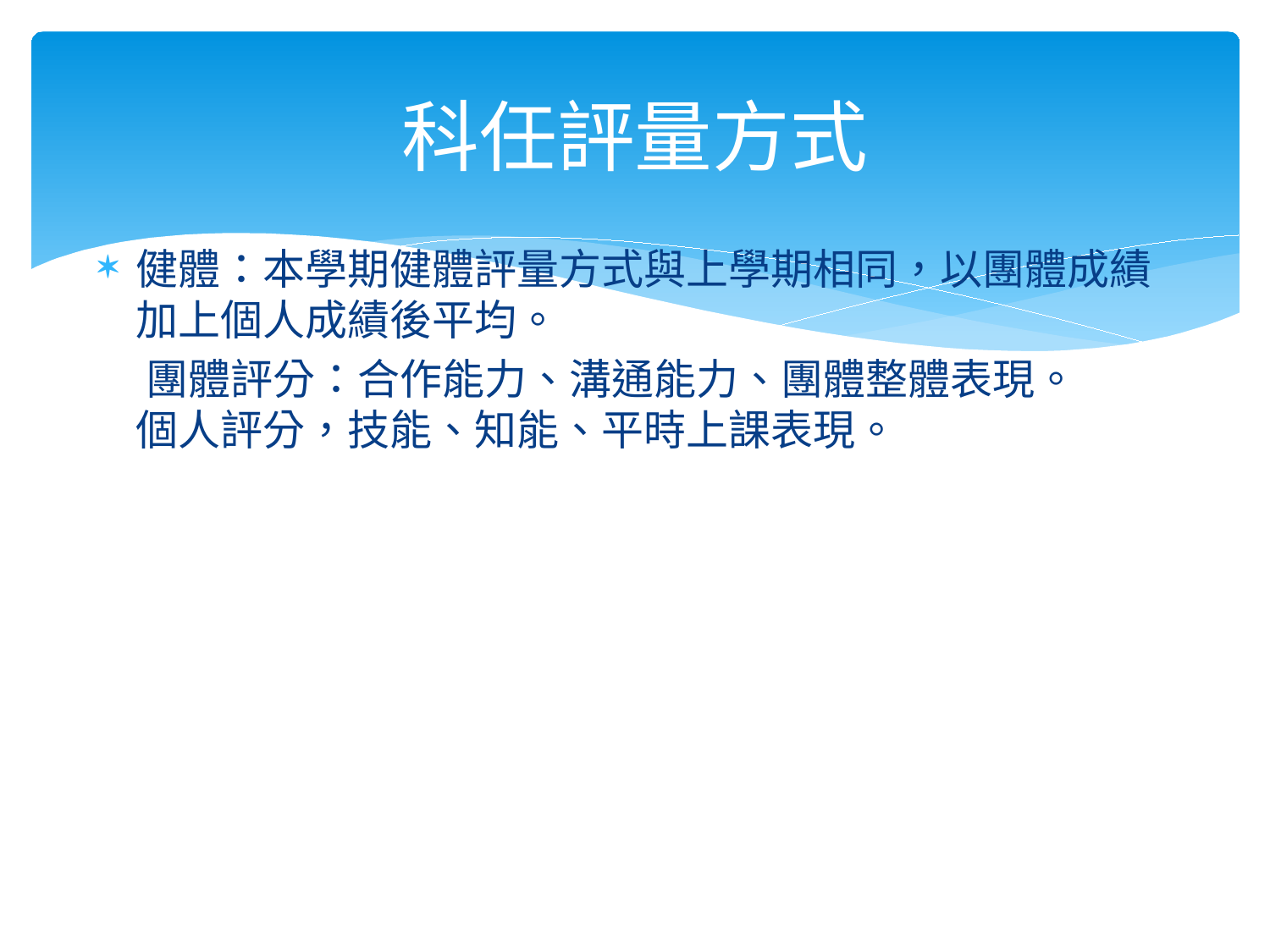

# 科任評量方式
健體：本學期健體評量方式與上學期相同，以團體成績加上個人成績後平均。
    團體評分：合作能力、溝通能力、團體整體表現。
    個人評分，技能、知能、平時上課表現。